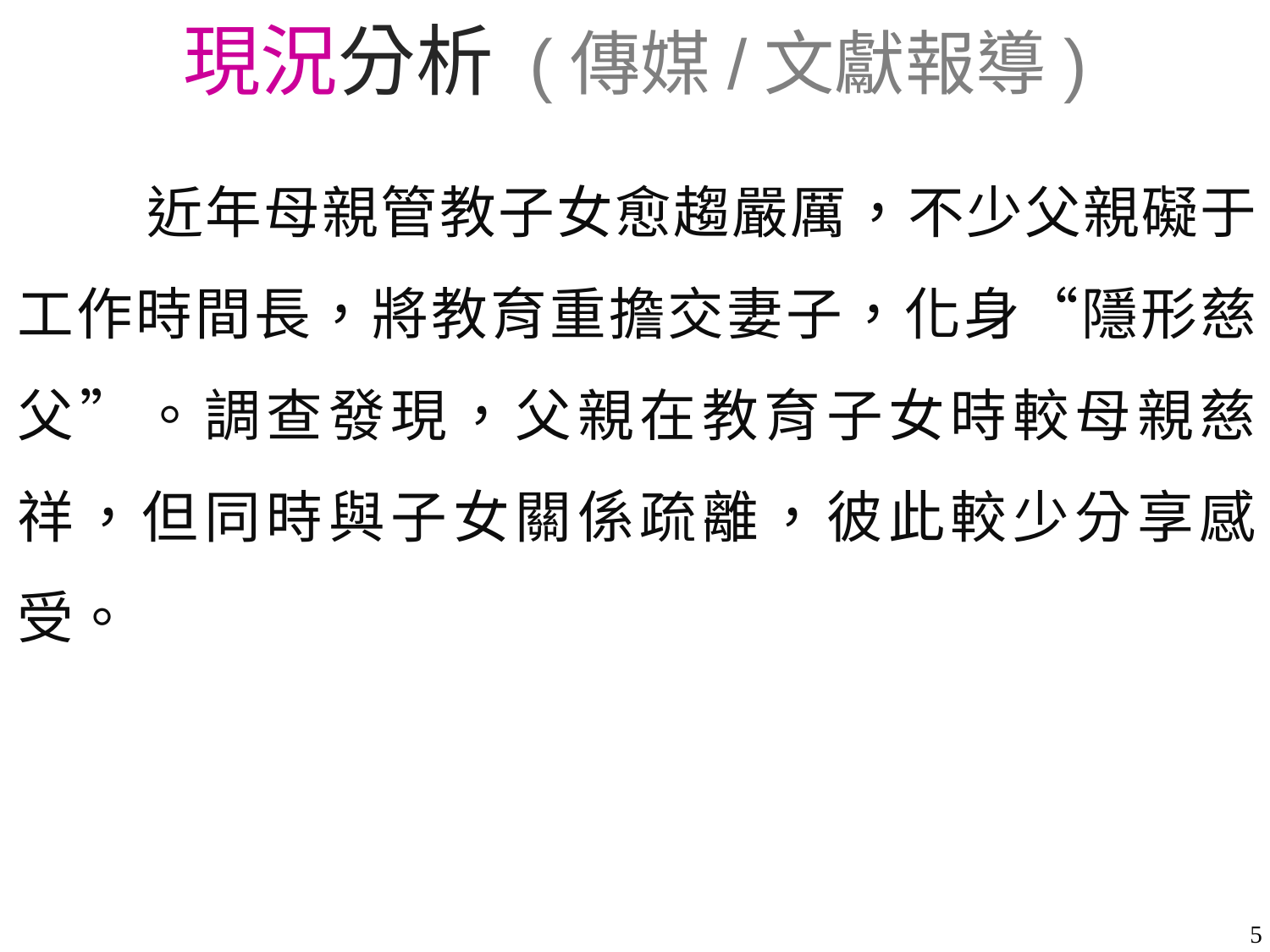

# 現況分析 (傳媒/文獻報導)
	近年母親管教子女愈趨嚴厲，不少父親礙于工作時間長，將教育重擔交妻子，化身“隱形慈父”。調查發現，父親在教育子女時較母親慈祥，但同時與子女關係疏離，彼此較少分享感受。
5